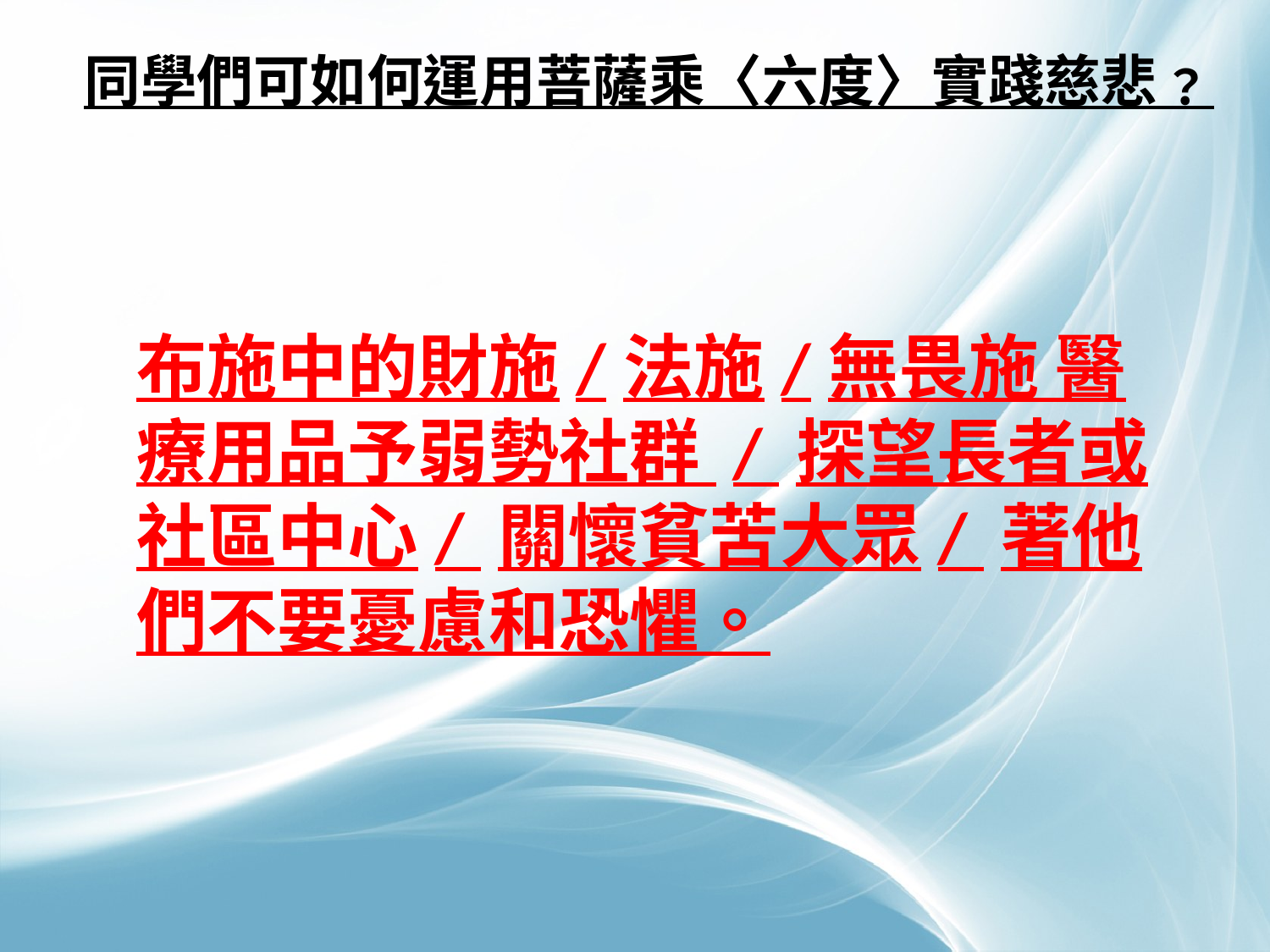

同學們可如何運用菩薩乘〈六度〉實踐慈悲﹖

# 布施中的財施/法施/無畏施 醫療用品予弱勢社群 / 探望長者或社區中心/ 關懷貧苦大眾/ 著他們不要憂慮和恐懼。